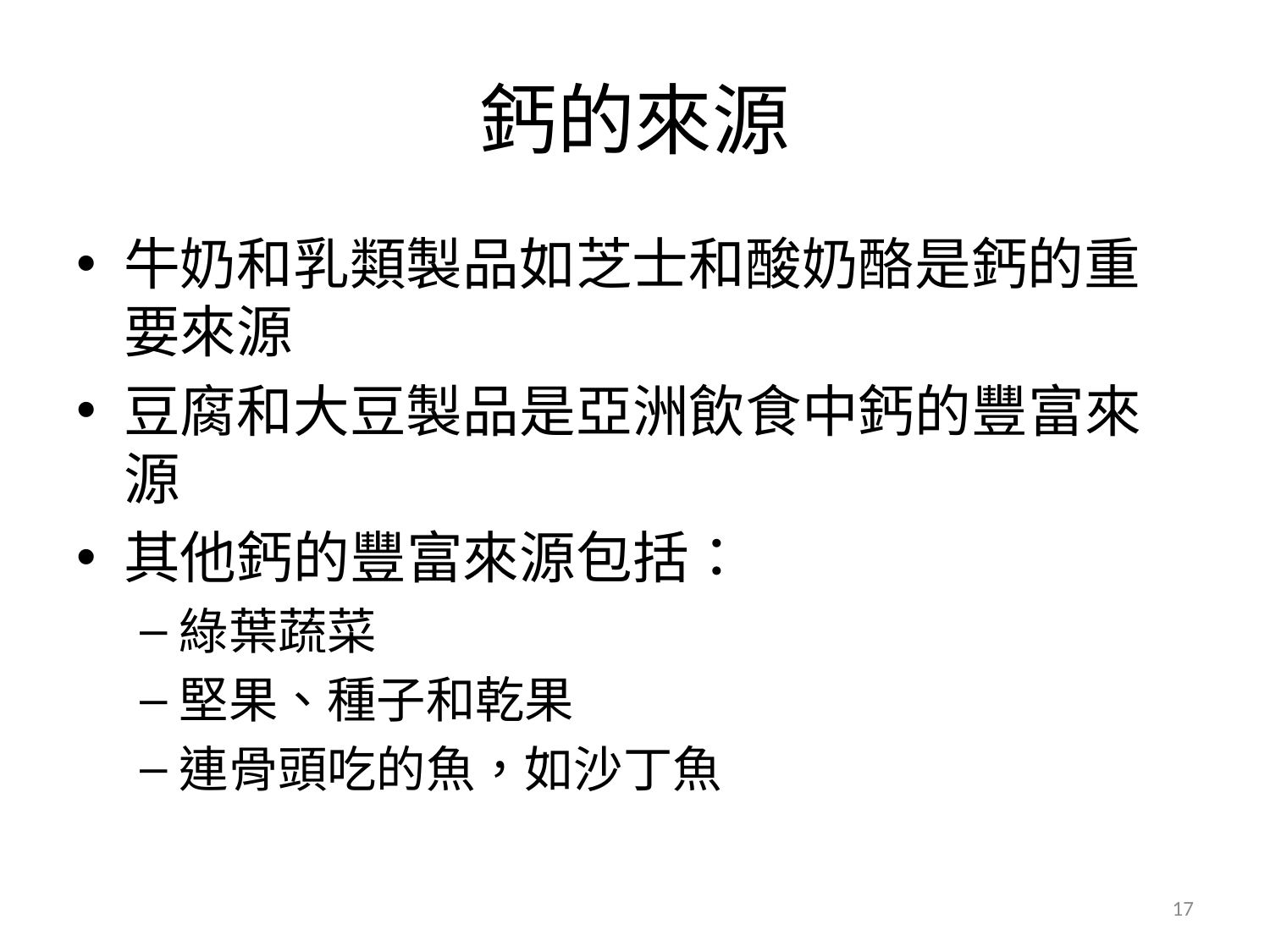

# 鈣的來源
牛奶和乳類製品如芝士和酸奶酪是鈣的重要來源
豆腐和大豆製品是亞洲飲食中鈣的豐富來源
其他鈣的豐富來源包括：
綠葉蔬菜
堅果、種子和乾果
連骨頭吃的魚，如沙丁魚
17